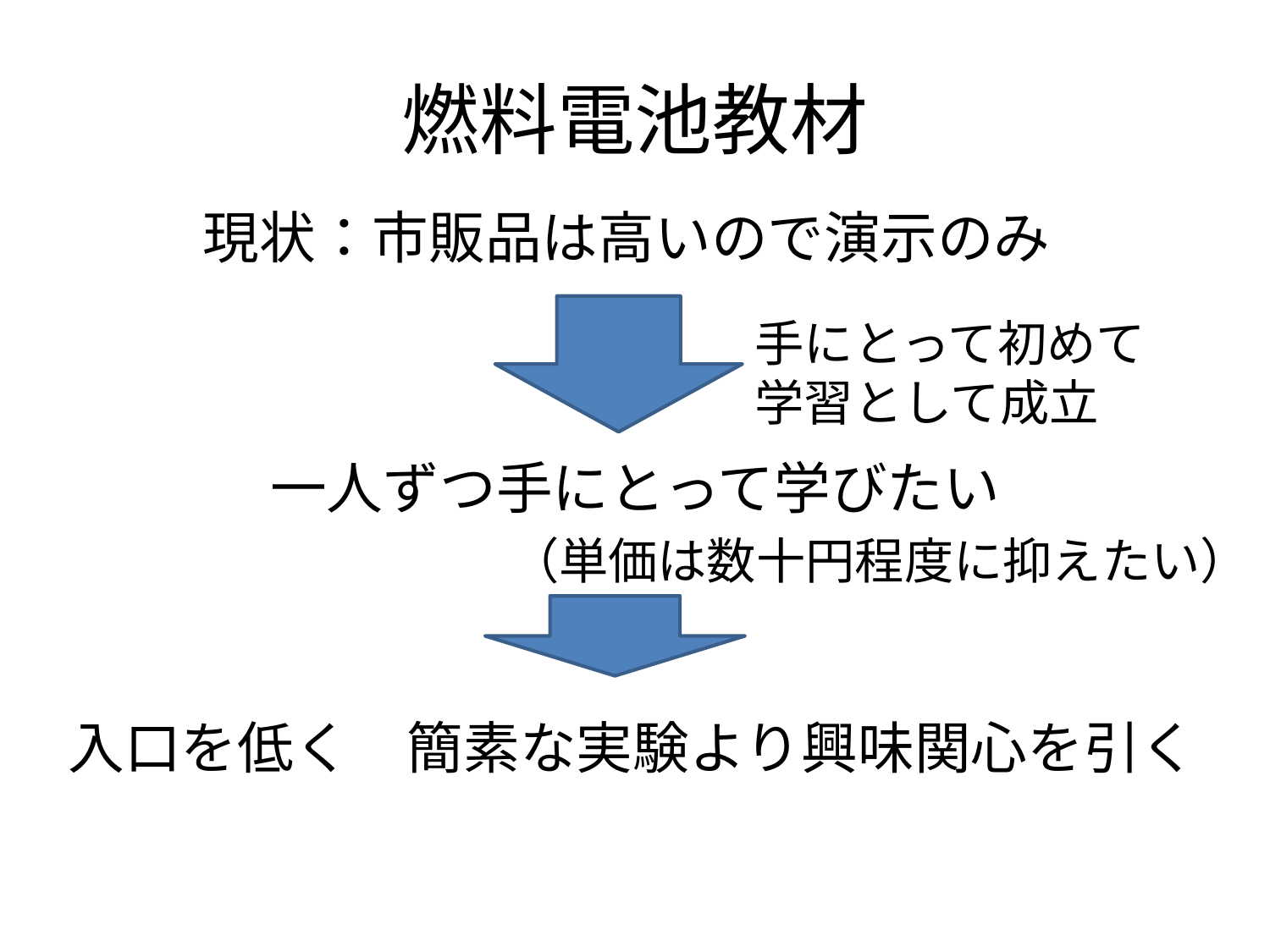

# 燃料電池教材
現状：市販品は高いので演示のみ

手にとって初めて
学習として成立
一人ずつ手にとって学びたい
（単価は数十円程度に抑えたい）

入口を低く　簡素な実験より興味関心を引く